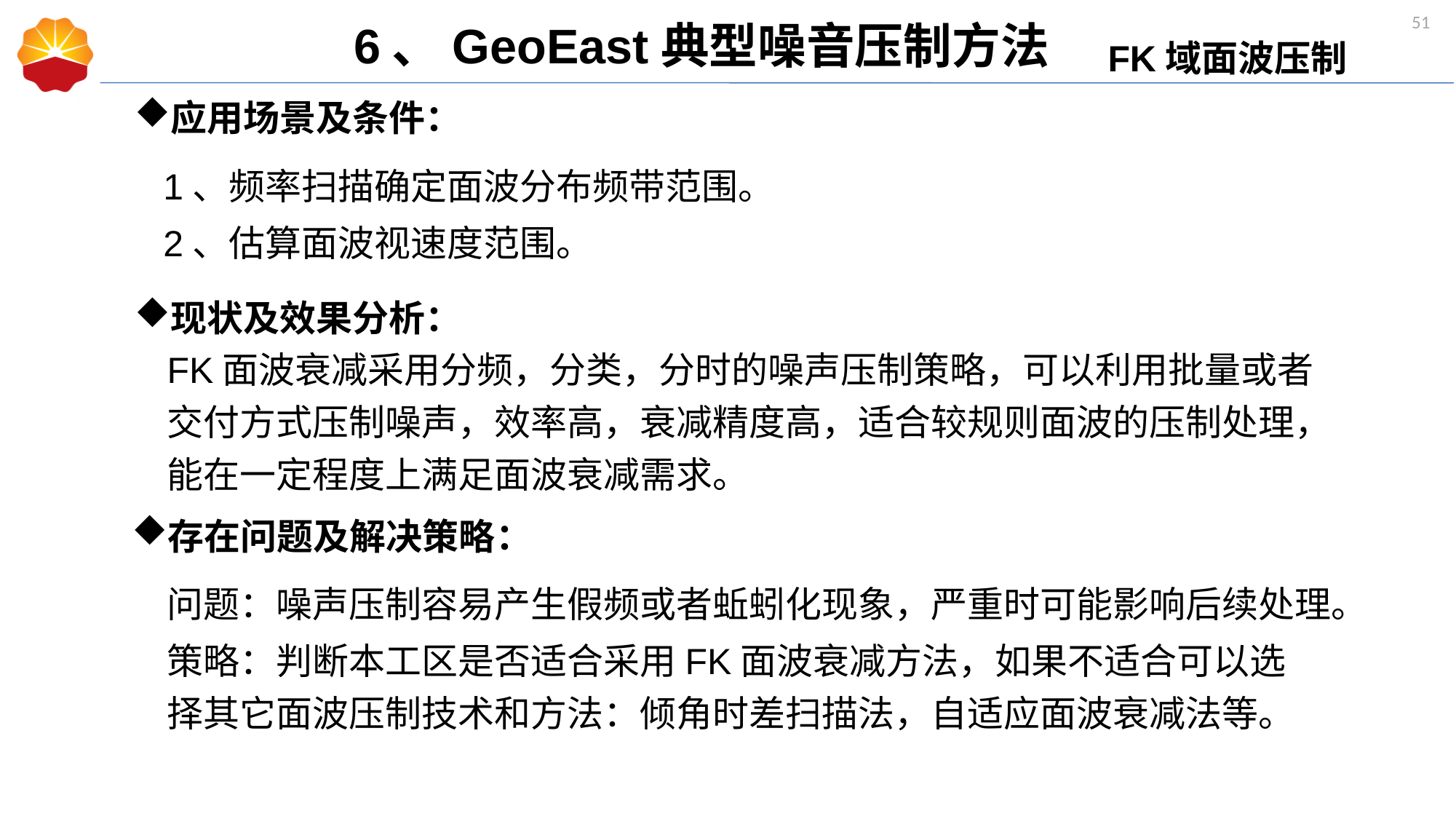

6、GeoEast典型噪音压制方法
FK域面波压制
应用场景及条件：
1、频率扫描确定面波分布频带范围。
2、估算面波视速度范围。
现状及效果分析：
FK面波衰减采用分频，分类，分时的噪声压制策略，可以利用批量或者交付方式压制噪声，效率高，衰减精度高，适合较规则面波的压制处理，能在一定程度上满足面波衰减需求。
存在问题及解决策略：
问题：噪声压制容易产生假频或者蚯蚓化现象，严重时可能影响后续处理。
策略：判断本工区是否适合采用FK面波衰减方法，如果不适合可以选择其它面波压制技术和方法：倾角时差扫描法，自适应面波衰减法等。